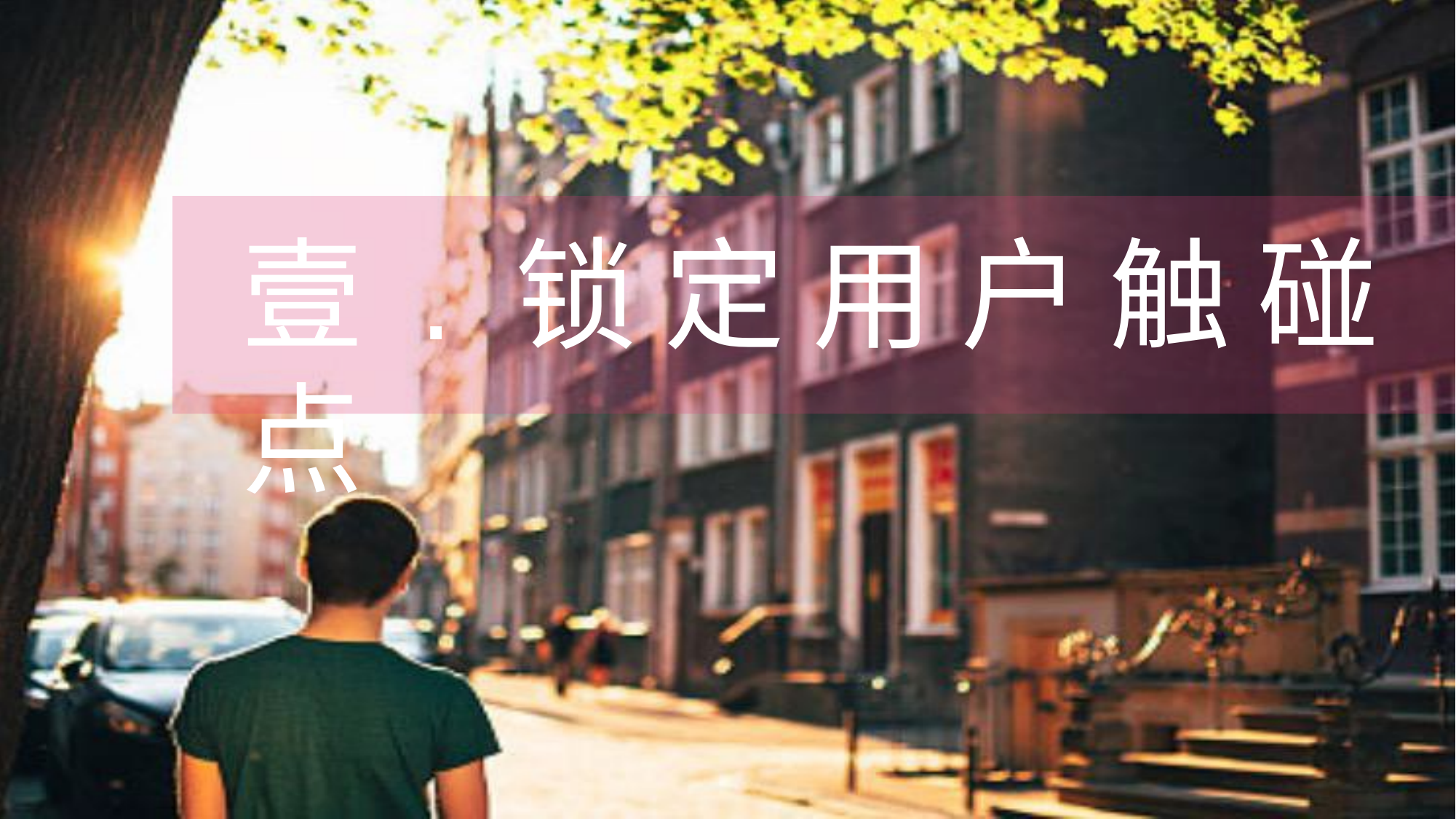

# 壹 . 锁 定 用 户 触 碰 点